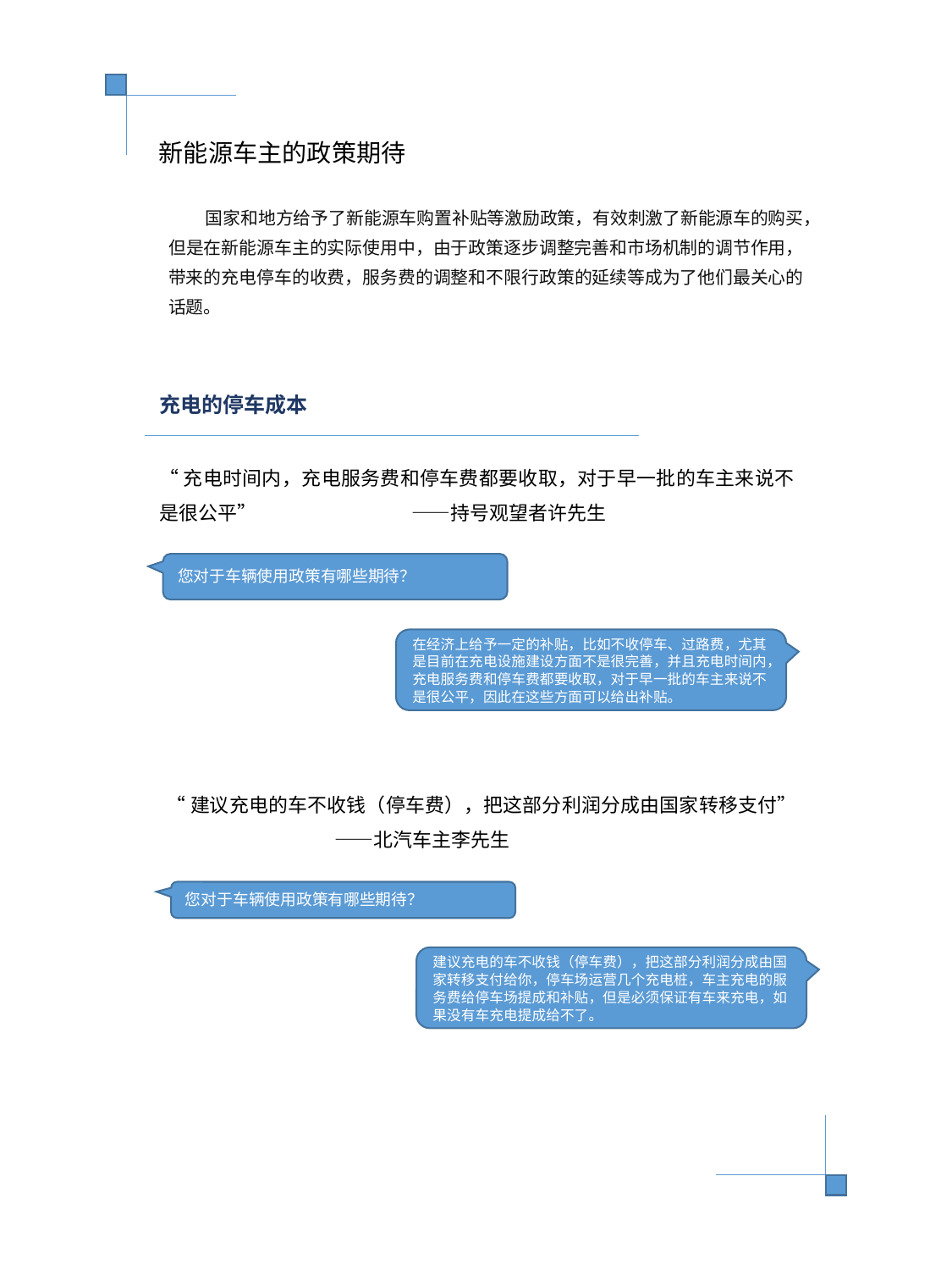

新能源车主的政策期待
国家和地方给予了新能源车购置补贴等激励政策，有效刺激了新能源车的购买，但是在新能源车主的实际使用中，由于政策逐步调整完善和市场机制的调节作用，带来的充电停车的收费，服务费的调整和不限行政策的延续等成为了他们最关心的话题。
充电的停车成本
“充电时间内，充电服务费和停车费都要收取，对于早一批的车主来说不是很公平”                                   ——持号观望者许先生
您对于车辆使用政策有哪些期待？
在经济上给予一定的补贴，比如不收停车、过路费，尤其是目前在充电设施建设方面不是很完善，并且充电时间内，充电服务费和停车费都要收取，对于早一批的车主来说不是很公平，因此在这些方面可以给出补贴。
“建议充电的车不收钱（停车费），把这部分利润分成由国家转移支付”                                        ——北汽车主李先生
您对于车辆使用政策有哪些期待？
建议充电的车不收钱（停车费），把这部分利润分成由国家转移支付给你，停车场运营几个充电桩，车主充电的服务费给停车场提成和补贴，但是必须保证有车来充电，如果没有车充电提成给不了。